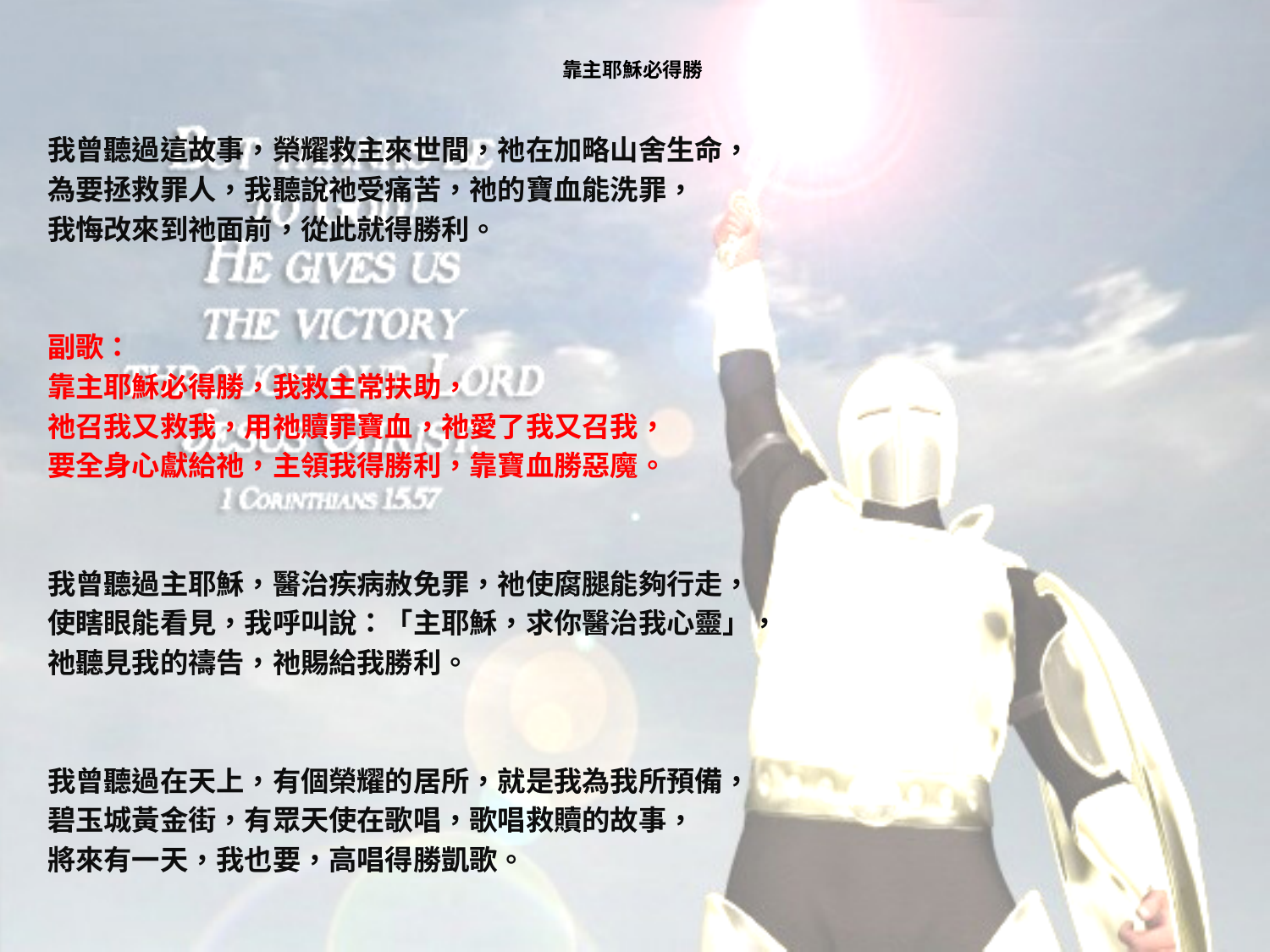

# 靠主耶穌必得勝
我曾聽過這故事，榮耀救主來世間，祂在加略山舍生命，
為要拯救罪人，我聽說祂受痛苦，祂的寶血能洗罪，
我悔改來到祂面前，從此就得勝利。

副歌：
靠主耶穌必得勝，我救主常扶助，
祂召我又救我，用祂贖罪寶血，祂愛了我又召我，
要全身心獻給祂，主領我得勝利，靠寶血勝惡魔。

我曾聽過主耶穌，醫治疾病赦免罪，祂使腐腿能夠行走，
使瞎眼能看見，我呼叫說：「主耶穌，求你醫治我心靈」，
祂聽見我的禱告，祂賜給我勝利。

我曾聽過在天上，有個榮耀的居所，就是我為我所預備，
碧玉城黃金街，有眾天使在歌唱，歌唱救贖的故事，
將來有一天，我也要，高唱得勝凱歌。